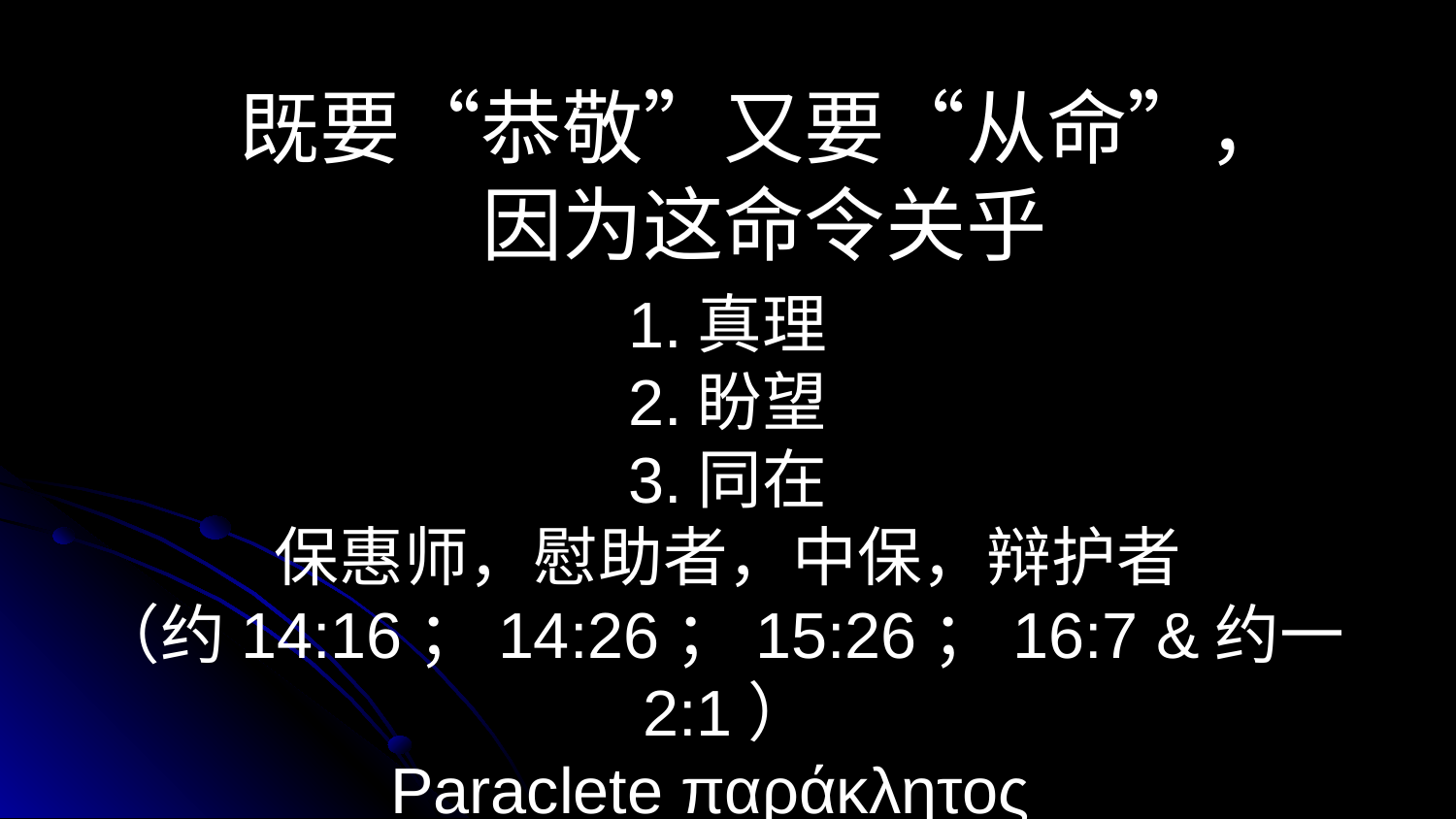

既要“恭敬”又要“从命”，
因为这命令关乎
1.真理
2.盼望
3.同在
保惠师，慰助者，中保，辩护者
（约14:16；14:26；15:26；16:7 &约一2:1）
Paraclete παράκλητος
Para－ παρά－